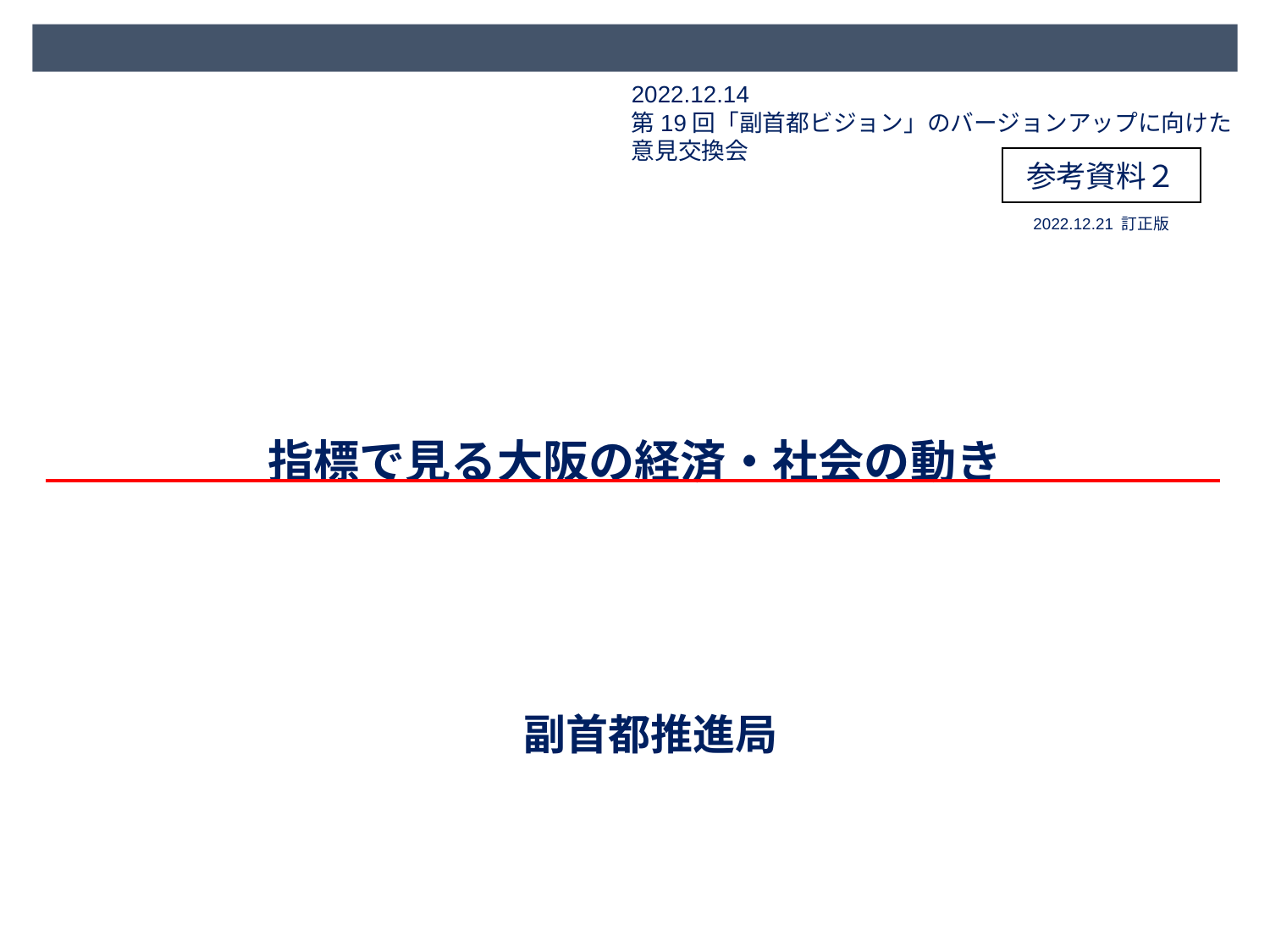

2022.12.14
第19回「副首都ビジョン」のバージョンアップに向けた意見交換会
参考資料２
2022.12.21 訂正版
# 指標で見る大阪の経済・社会の動き

副首都推進局